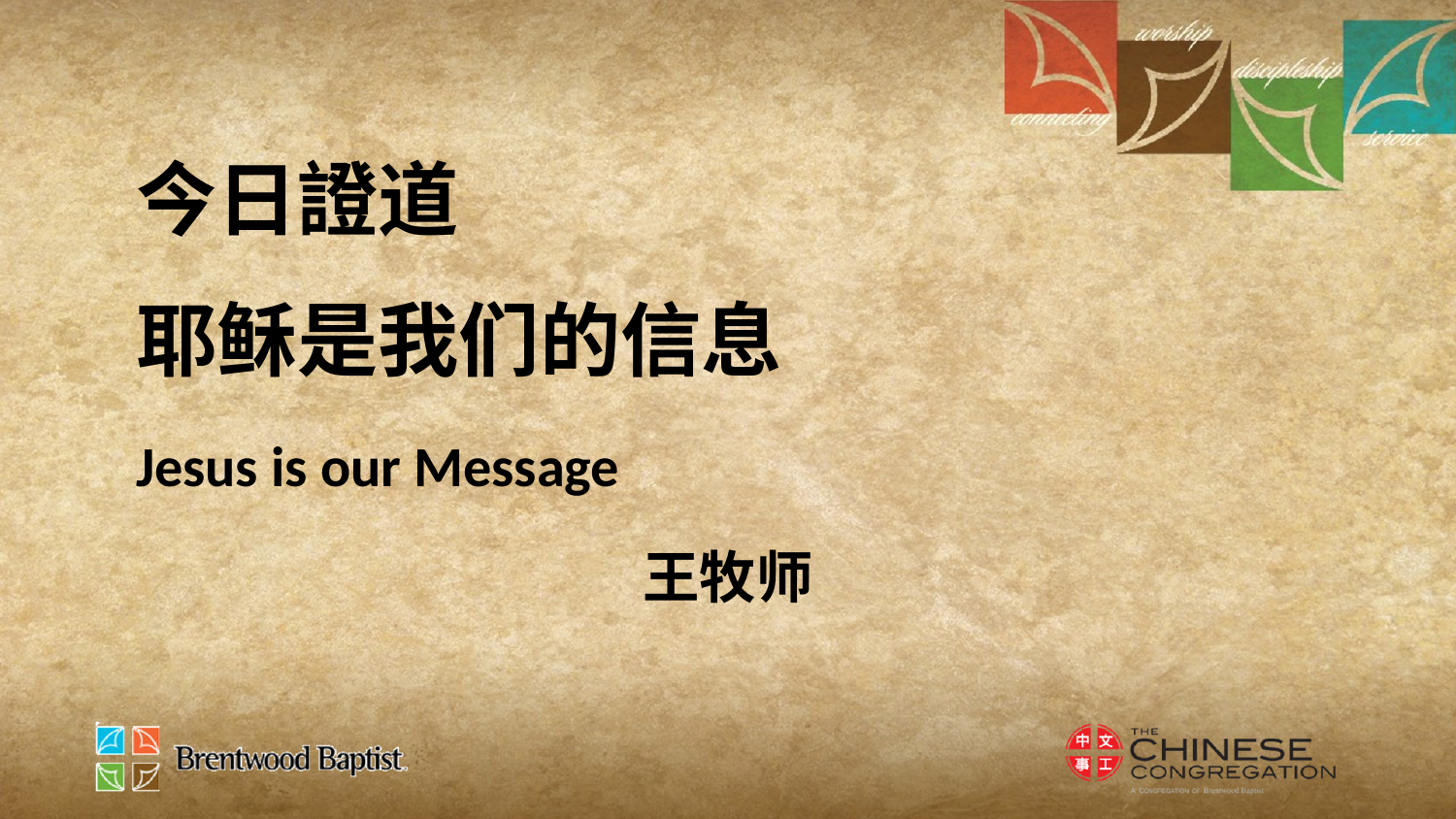

今日證道

耶稣是我们的信息

Jesus is our Message

王牧师